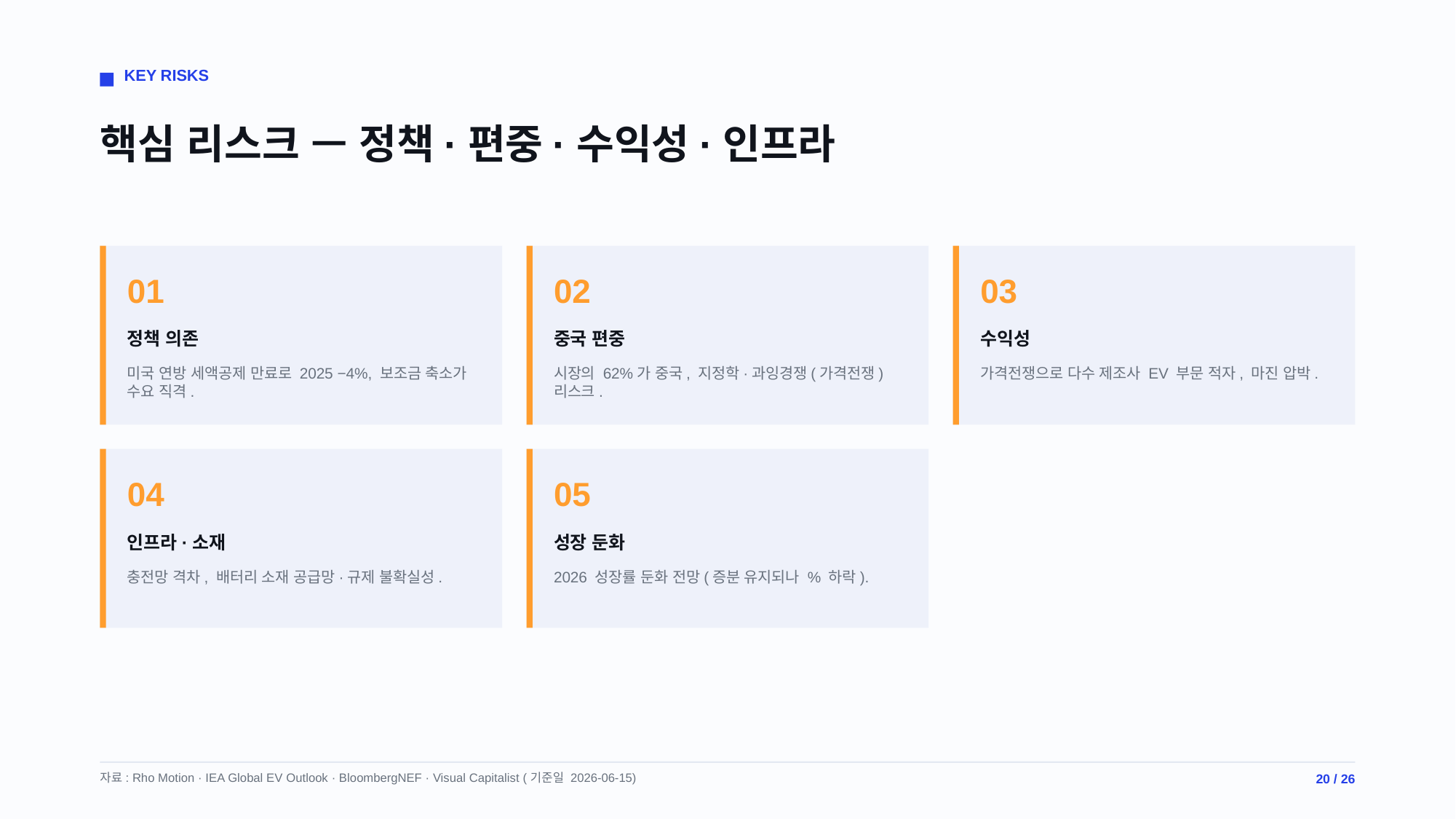

KEY RISKS

핵심 리스크 — 정책·편중·수익성·인프라

01
02
03
정책 의존
중국 편중
수익성
미국 연방 세액공제 만료로 2025 −4%, 보조금 축소가 수요 직격.
시장의 62%가 중국, 지정학·과잉경쟁(가격전쟁) 리스크.
가격전쟁으로 다수 제조사 EV 부문 적자, 마진 압박.

04
05
인프라·소재
성장 둔화
충전망 격차, 배터리 소재 공급망·규제 불확실성.
2026 성장률 둔화 전망(증분 유지되나 % 하락).

자료: Rho Motion · IEA Global EV Outlook · BloombergNEF · Visual Capitalist (기준일 2026-06-15)
20 / 26